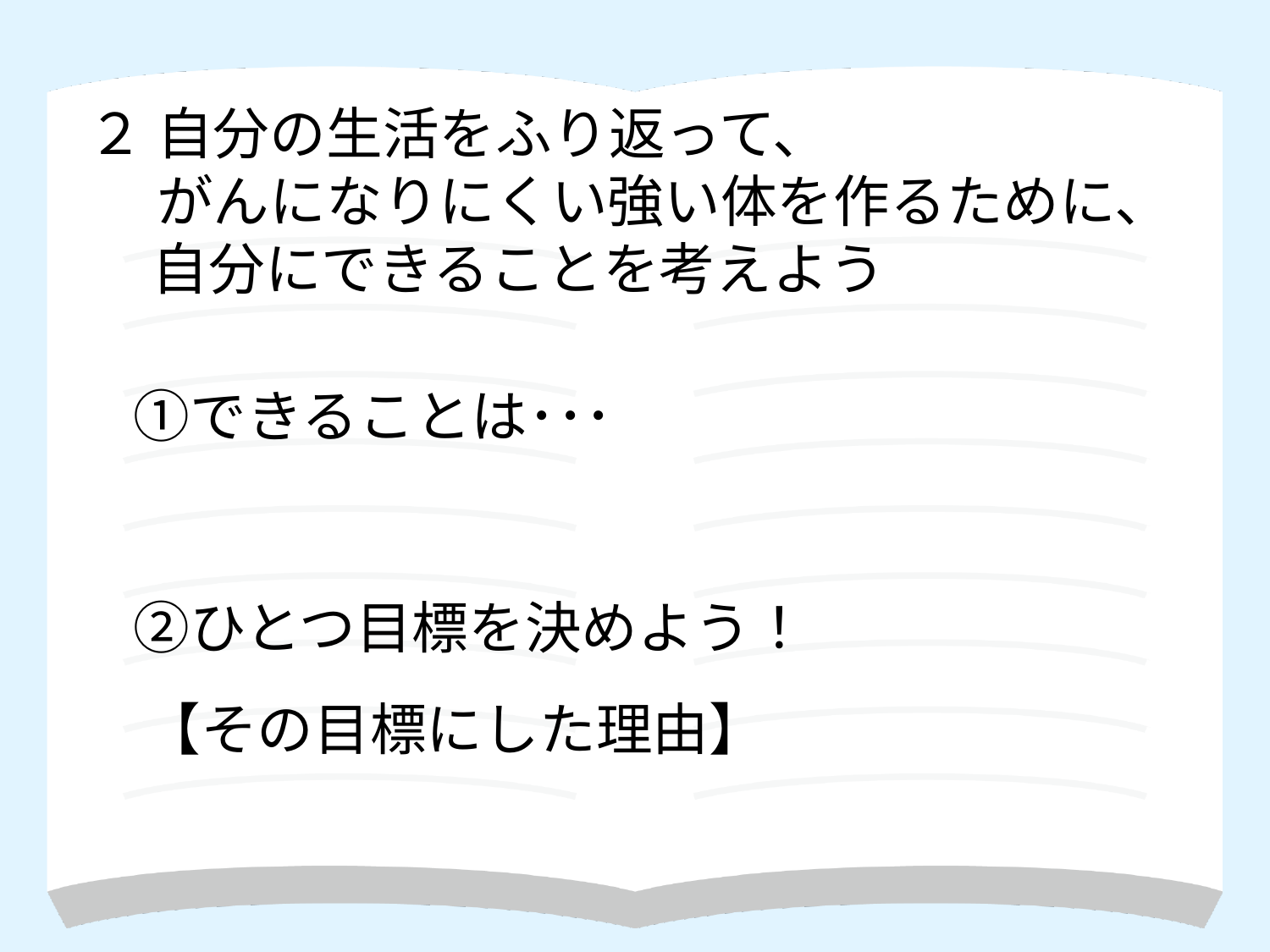

２ 自分の生活をふり返って、
　 がんになりにくい強い体を作るために、
    自分にできることを考えよう

　①できることは･･･

　②ひとつ目標を決めよう！
　【その目標にした理由】